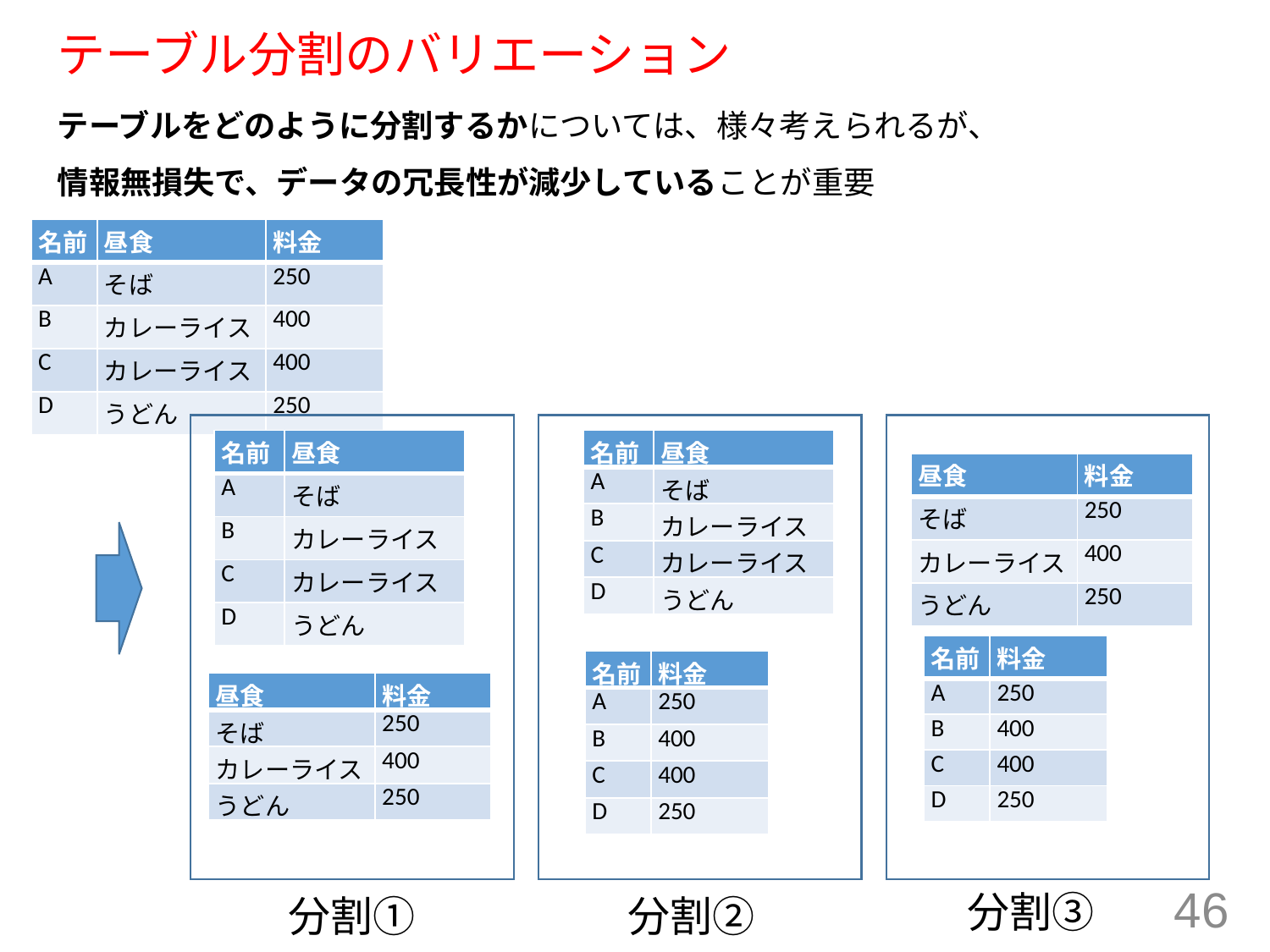

# テーブル分割のバリエーション
テーブルをどのように分割するかについては、様々考えられるが、
情報無損失で、データの冗長性が減少していることが重要
| 名前 | 昼食 | 料金 |
| --- | --- | --- |
| A | そば | 250 |
| B | カレーライス | 400 |
| C | カレーライス | 400 |
| D | うどん | 250 |

| 名前 | 昼食 |
| --- | --- |
| A | そば |
| B | カレーライス |
| C | カレーライス |
| D | うどん |
| 名前 | 昼食 |
| --- | --- |
| A | そば |
| B | カレーライス |
| C | カレーライス |
| D | うどん |
| 昼食 | 料金 |
| --- | --- |
| そば | 250 |
| カレーライス | 400 |
| うどん | 250 |

| 名前 | 料金 |
| --- | --- |
| A | 250 |
| B | 400 |
| C | 400 |
| D | 250 |
| 名前 | 料金 |
| --- | --- |
| A | 250 |
| B | 400 |
| C | 400 |
| D | 250 |
| 昼食 | 料金 |
| --- | --- |
| そば | 250 |
| カレーライス | 400 |
| うどん | 250 |
分割③
46
分割①
分割②